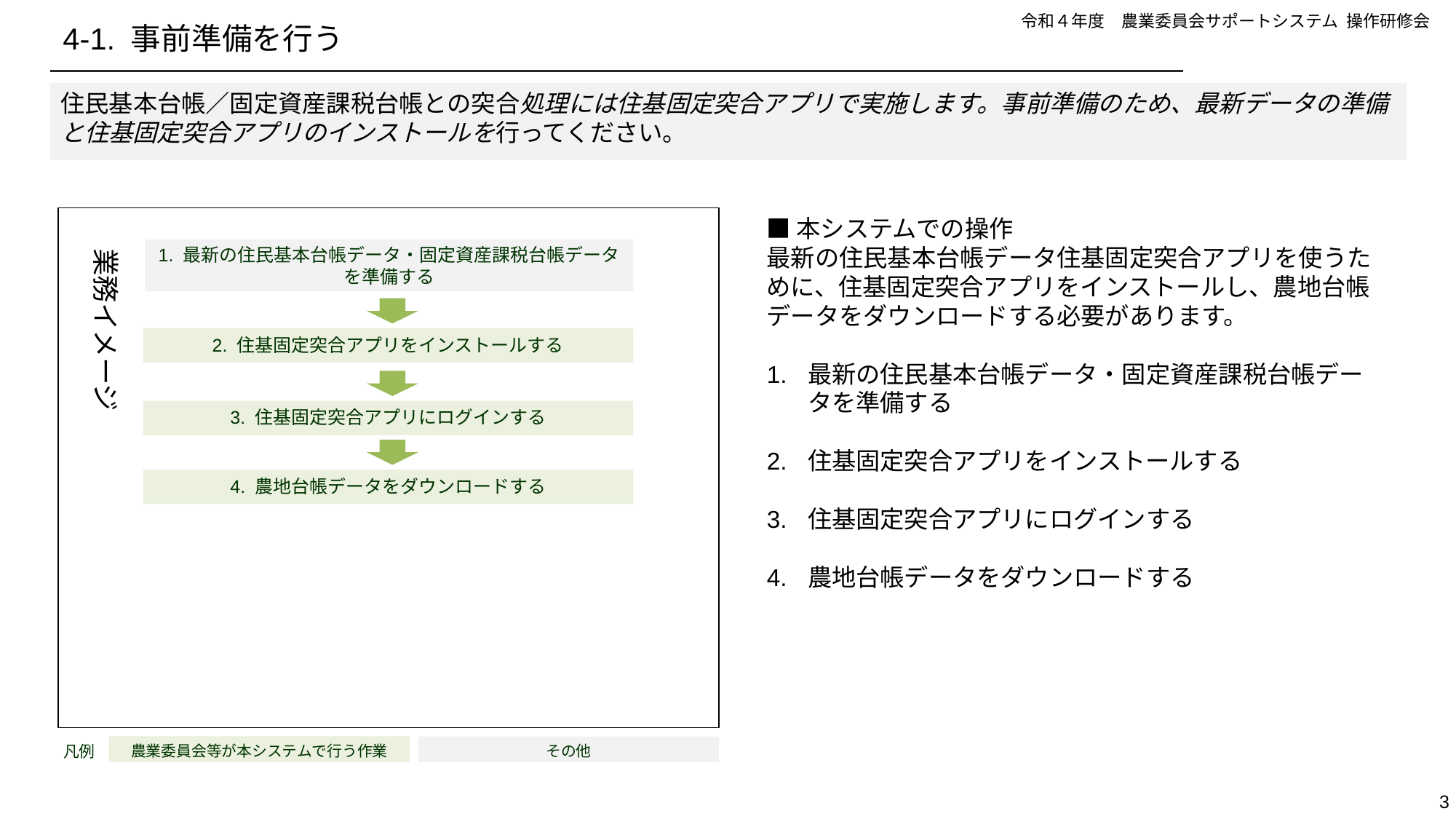

# 4-1. 事前準備を行う
住民基本台帳／固定資産課税台帳との突合処理には住基固定突合アプリで実施します。事前準備のため、最新データの準備と住基固定突合アプリのインストールを行ってください。
■本システムでの操作
最新の住民基本台帳データ住基固定突合アプリを使うために、住基固定突合アプリをインストールし、農地台帳データをダウンロードする必要があります。

最新の住民基本台帳データ・固定資産課税台帳データを準備する

住基固定突合アプリをインストールする

住基固定突合アプリにログインする

農地台帳データをダウンロードする

業務イメージ
1. 最新の住民基本台帳データ・固定資産課税台帳データを準備する

2. 住基固定突合アプリをインストールする

3. 住基固定突合アプリにログインする

4. 農地台帳データをダウンロードする
凡例
農業委員会等が本システムで行う作業
その他